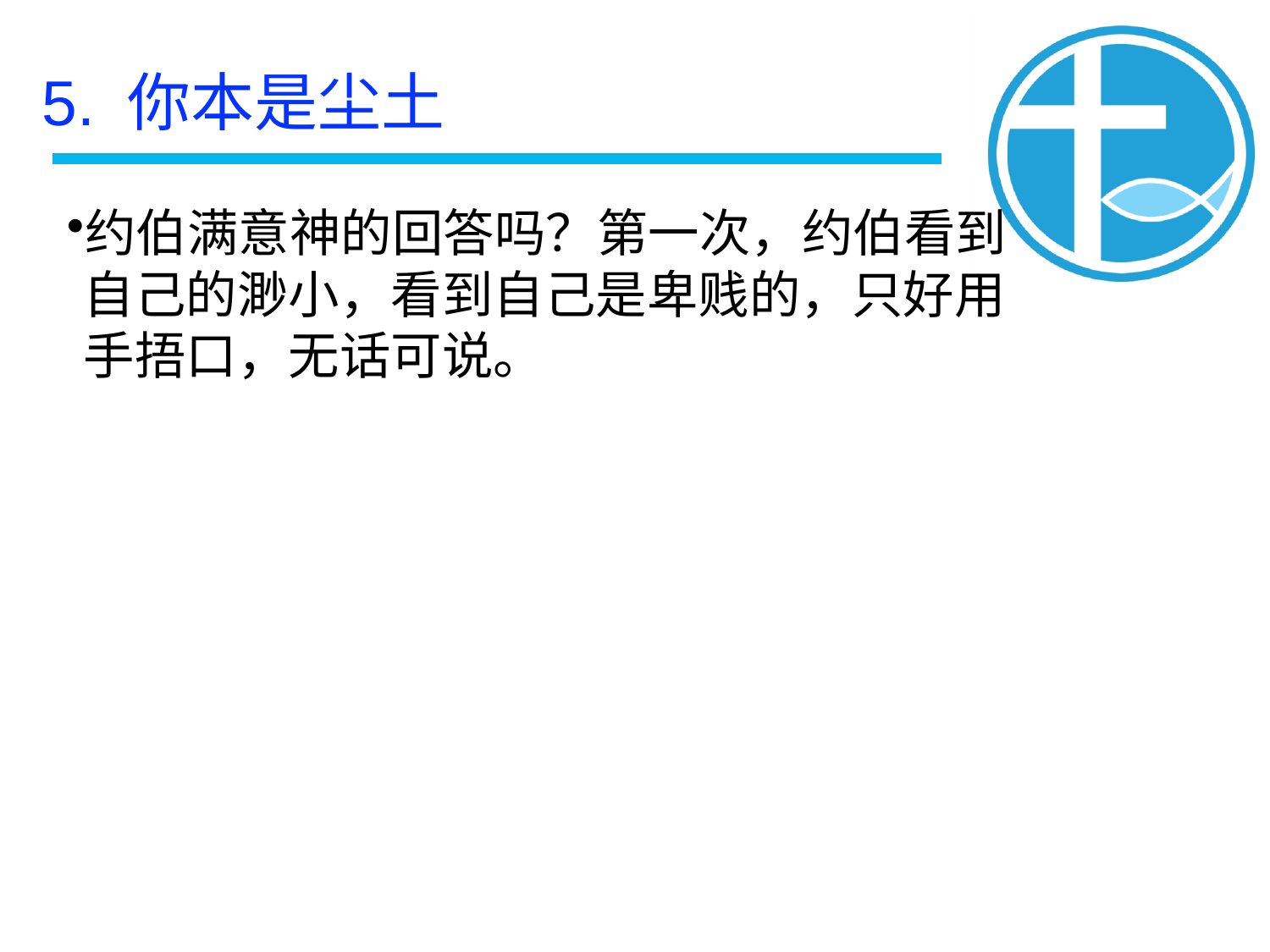

5. 你本是尘土
约伯满意神的回答吗？第一次，约伯看到自己的渺小，看到自己是卑贱的，只好用手捂口，无话可说。